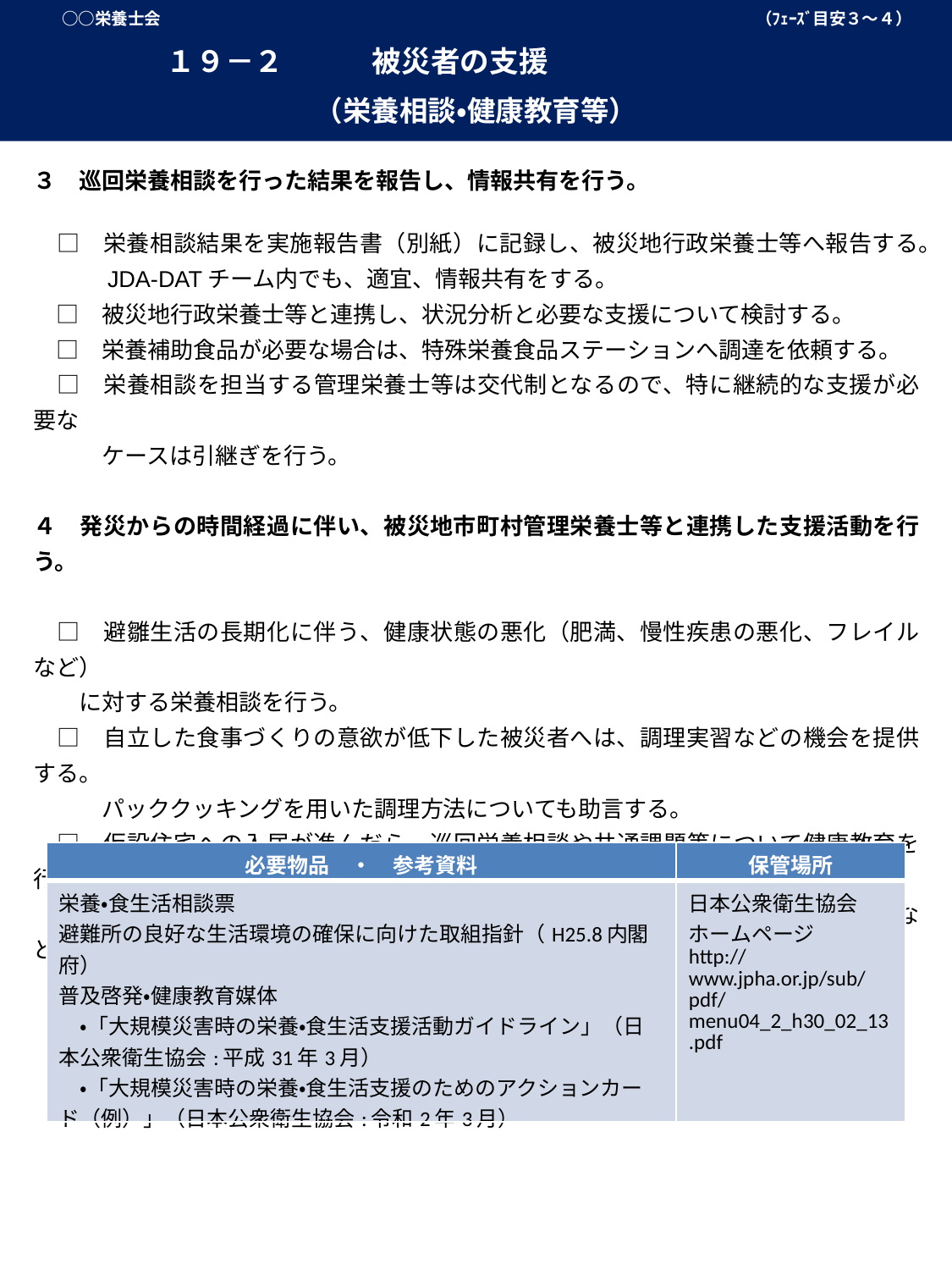

○○栄養士会　　　　　　　　　　　　　　　　　　　　　　　　　　　　　　　　　　　　（ﾌｪｰｽﾞ目安３～４）
　　　　 　１９－２　　　被災者の支援
（栄養相談・健康教育等）
３　巡回栄養相談を行った結果を報告し、情報共有を行う。

　□　栄養相談結果を実施報告書（別紙）に記録し、被災地行政栄養士等へ報告する。
　　　JDA-DATチーム内でも、適宜、情報共有をする。
　□　被災地行政栄養士等と連携し、状況分析と必要な支援について検討する。
　□　栄養補助食品が必要な場合は、特殊栄養食品ステーションへ調達を依頼する。
　□　栄養相談を担当する管理栄養士等は交代制となるので、特に継続的な支援が必要な
　　　ケースは引継ぎを行う。

４　発災からの時間経過に伴い、被災地市町村管理栄養士等と連携した支援活動を行う。

　□　避雛生活の長期化に伴う、健康状態の悪化（肥満、慢性疾患の悪化、フレイルなど）
　　に対する栄養相談を行う。
　□　自立した食事づくりの意欲が低下した被災者へは、調理実習などの機会を提供する。
　　　パッククッキングを用いた調理方法についても助言する。
　□　仮設住宅への入居が進んだら、巡回栄養相談や共通課題等について健康教育を行う。
　□　孤立による体調悪化を防ぐため、仮設住宅敷地内の集会所や、近隣の公民館などで
　　ふれあい食事会を行う。
| 必要物品　・　参考資料 | 保管場所 |
| --- | --- |
| 栄養・食生活相談票 避難所の良好な生活環境の確保に向けた取組指針（H25.8内閣府） 普及啓発・健康教育媒体 　・「大規模災害時の栄養・食生活支援活動ガイドライン」（日本公衆衛生協会:平成31年3月） 　・「大規模災害時の栄養・食生活支援のためのアクションカード（例）」（日本公衆衛生協会:令和2年3月） | 日本公衆衛生協会ホームページhttp://www.jpha.or.jp/sub/pdf/menu04\_2\_h30\_02\_13.pdf |